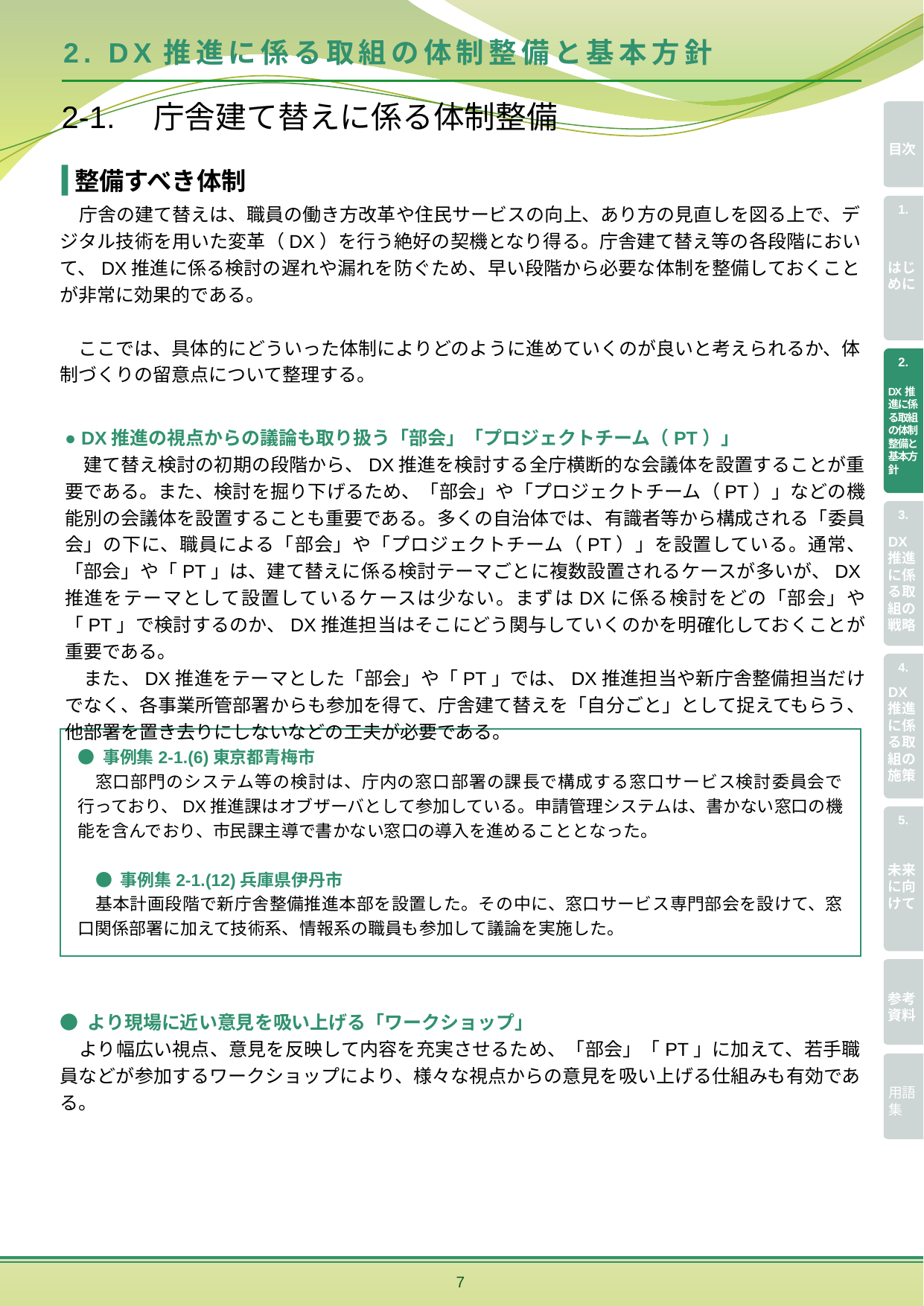

# 2. DX推進に係る取組の体制整備と基本方針
2-1.　庁舎建て替えに係る体制整備

整備すべき体制
　庁舎の建て替えは、職員の働き方改革や住民サービスの向上、あり方の見直しを図る上で、デジタル技術を用いた変革（DX）を行う絶好の契機となり得る。庁舎建て替え等の各段階において、DX推進に係る検討の遅れや漏れを防ぐため、早い段階から必要な体制を整備しておくことが非常に効果的である。

　ここでは、具体的にどういった体制によりどのように進めていくのが良いと考えられるか、体制づくりの留意点について整理する。
● DX推進の視点からの議論も取り扱う「部会」「プロジェクトチーム（PT）」
　建て替え検討の初期の段階から、DX推進を検討する全庁横断的な会議体を設置することが重要である。また、検討を掘り下げるため、「部会」や「プロジェクトチーム（PT）」などの機能別の会議体を設置することも重要である。多くの自治体では、有識者等から構成される「委員会」の下に、職員による「部会」や「プロジェクトチーム（PT）」を設置している。通常、「部会」や「PT」は、建て替えに係る検討テーマごとに複数設置されるケースが多いが、DX推進をテーマとして設置しているケースは少ない。まずはDXに係る検討をどの「部会」や「PT」で検討するのか、DX推進担当はそこにどう関与していくのかを明確化しておくことが重要である。
　また、DX推進をテーマとした「部会」や「PT」では、DX推進担当や新庁舎整備担当だけでなく、各事業所管部署からも参加を得て、庁舎建て替えを「自分ごと」として捉えてもらう、他部署を置き去りにしないなどの工夫が必要である。
● 事例集2-1.(6)東京都青梅市
窓口部門のシステム等の検討は、庁内の窓口部署の課長で構成する窓口サービス検討委員会で行っており、DX推進課はオブザーバとして参加している。申請管理システムは、書かない窓口の機能を含んでおり、市民課主導で書かない窓口の導入を進めることとなった。

● 事例集2-1.(12)兵庫県伊丹市
基本計画段階で新庁舎整備推進本部を設置した。その中に、窓口サービス専門部会を設けて、窓口関係部署に加えて技術系、情報系の職員も参加して議論を実施した。
● より現場に近い意見を吸い上げる「ワークショップ」
　より幅広い視点、意見を反映して内容を充実させるため、「部会」「PT」に加えて、若手職員などが参加するワークショップにより、様々な視点からの意見を吸い上げる仕組みも有効である。
7